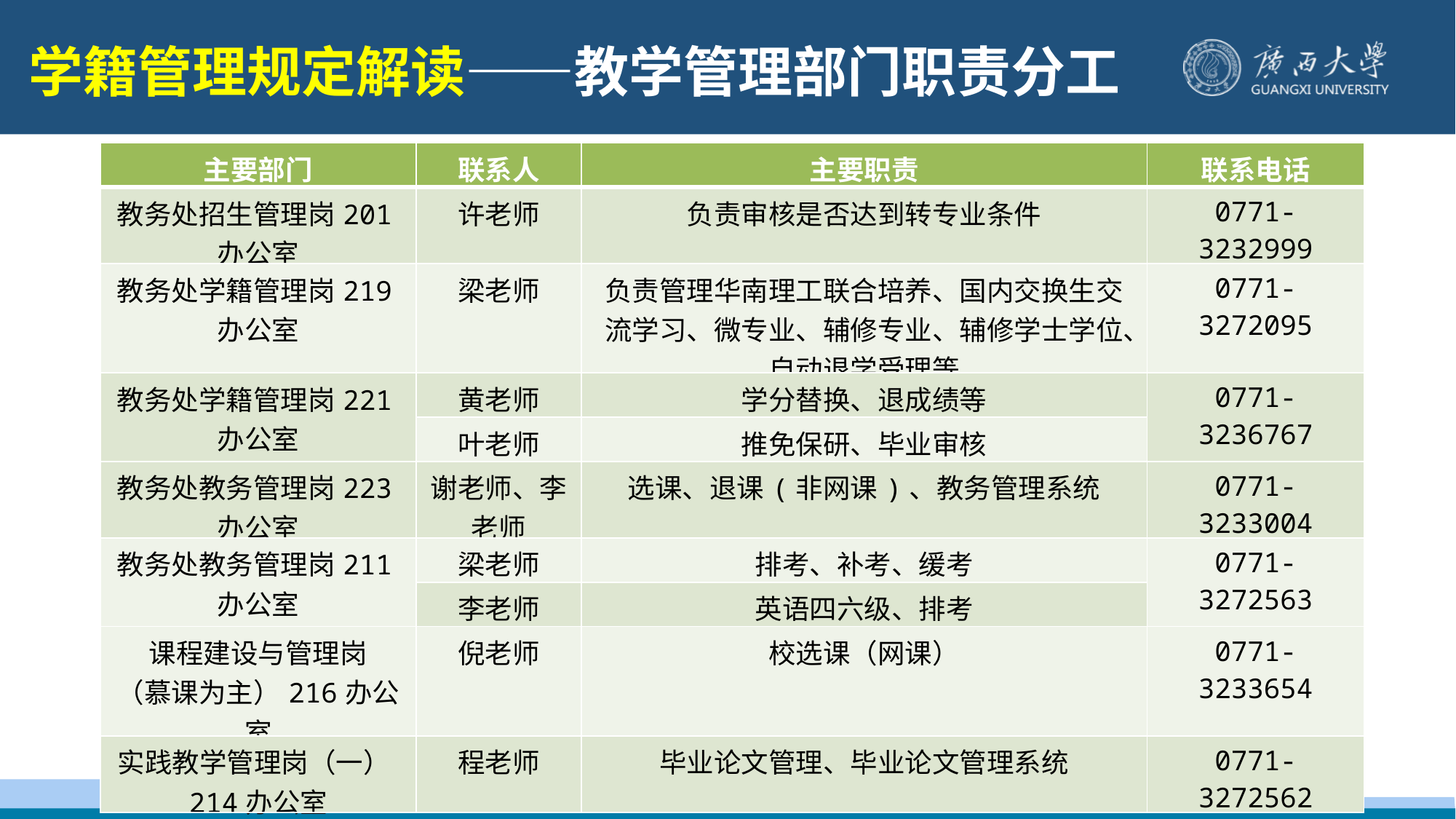

学籍管理规定解读——教学管理部门职责分工
| 主要部门 | 联系人 | 主要职责 | 联系电话 |
| --- | --- | --- | --- |
| 教务处招生管理岗201办公室 | 许老师 | 负责审核是否达到转专业条件 | 0771-3232999 |
| 教务处学籍管理岗219办公室 | 梁老师 | 负责管理华南理工联合培养、国内交换生交流学习、微专业、辅修专业、辅修学士学位、自动退学受理等 | 0771-3272095 |
| 教务处学籍管理岗221办公室 | 黄老师 | 学分替换、退成绩等 | 0771-3236767 |
|  | 叶老师 | 推免保研、毕业审核 |  |
| 教务处教务管理岗223办公室 | 谢老师、李老师 | 选课、退课(非网课)、教务管理系统 | 0771-3233004 |
| 教务处教务管理岗211办公室 | 梁老师 | 排考、补考、缓考 | 0771-3272563 |
|  | 李老师 | 英语四六级、排考 |  |
| 课程建设与管理岗 （慕课为主）216办公室 | 倪老师 | 校选课（网课） | 0771-3233654 |
| 实践教学管理岗（一）214办公室 | 程老师 | 毕业论文管理、毕业论文管理系统 | 0771-3272562 |